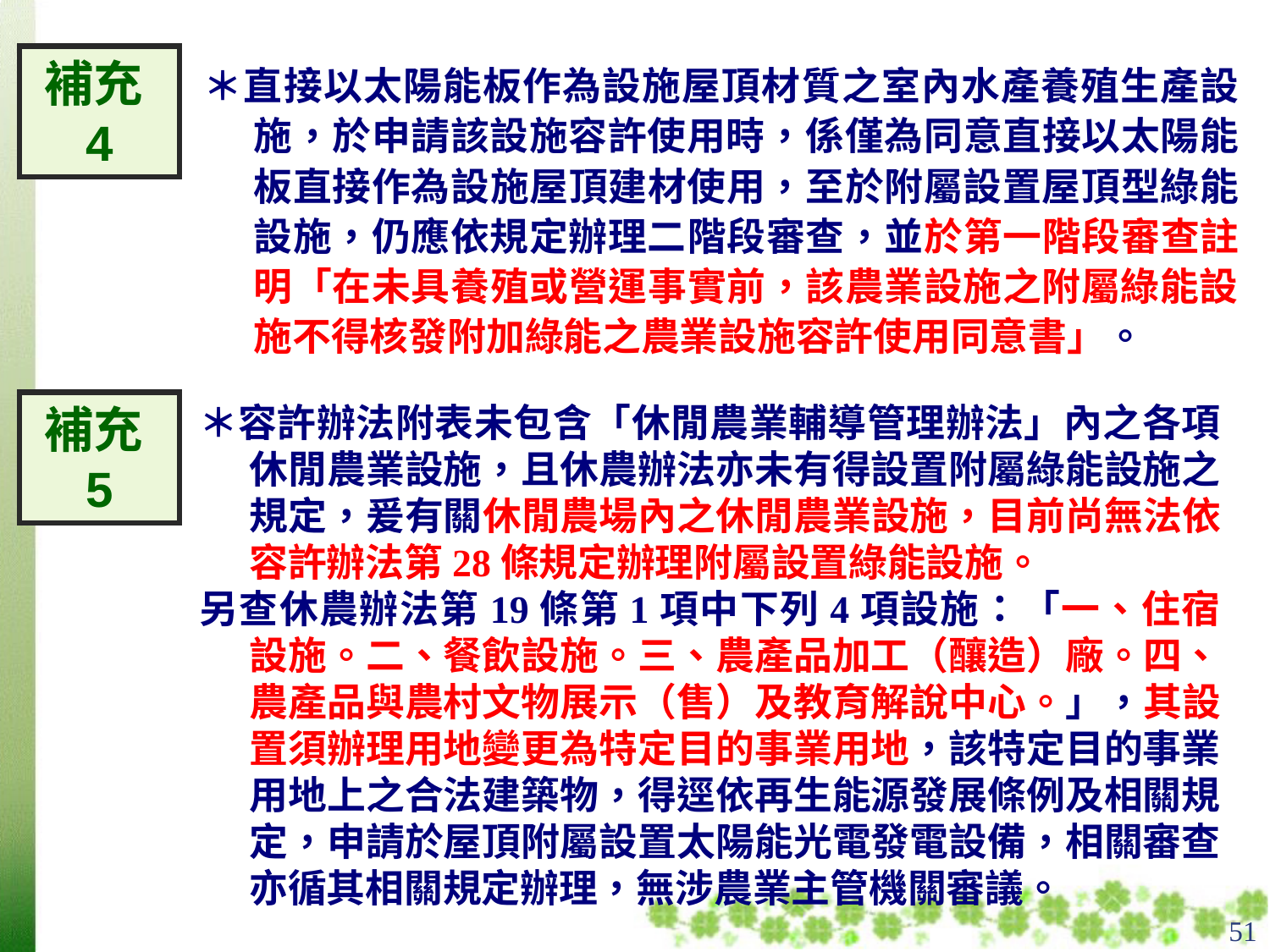

補充4
＊直接以太陽能板作為設施屋頂材質之室內水產養殖生產設施，於申請該設施容許使用時，係僅為同意直接以太陽能板直接作為設施屋頂建材使用，至於附屬設置屋頂型綠能設施，仍應依規定辦理二階段審查，並於第一階段審查註明「在未具養殖或營運事實前，該農業設施之附屬綠能設施不得核發附加綠能之農業設施容許使用同意書」。
補充5
＊容許辦法附表未包含「休閒農業輔導管理辦法」內之各項休閒農業設施，且休農辦法亦未有得設置附屬綠能設施之規定，爰有關休閒農場內之休閒農業設施，目前尚無法依容許辦法第28條規定辦理附屬設置綠能設施。
另查休農辦法第19條第1項中下列4項設施：「一、住宿設施。二、餐飲設施。三、農產品加工（釀造）廠。四、農產品與農村文物展示（售）及教育解說中心。」，其設置須辦理用地變更為特定目的事業用地，該特定目的事業用地上之合法建築物，得逕依再生能源發展條例及相關規定，申請於屋頂附屬設置太陽能光電發電設備，相關審查亦循其相關規定辦理，無涉農業主管機關審議。
51